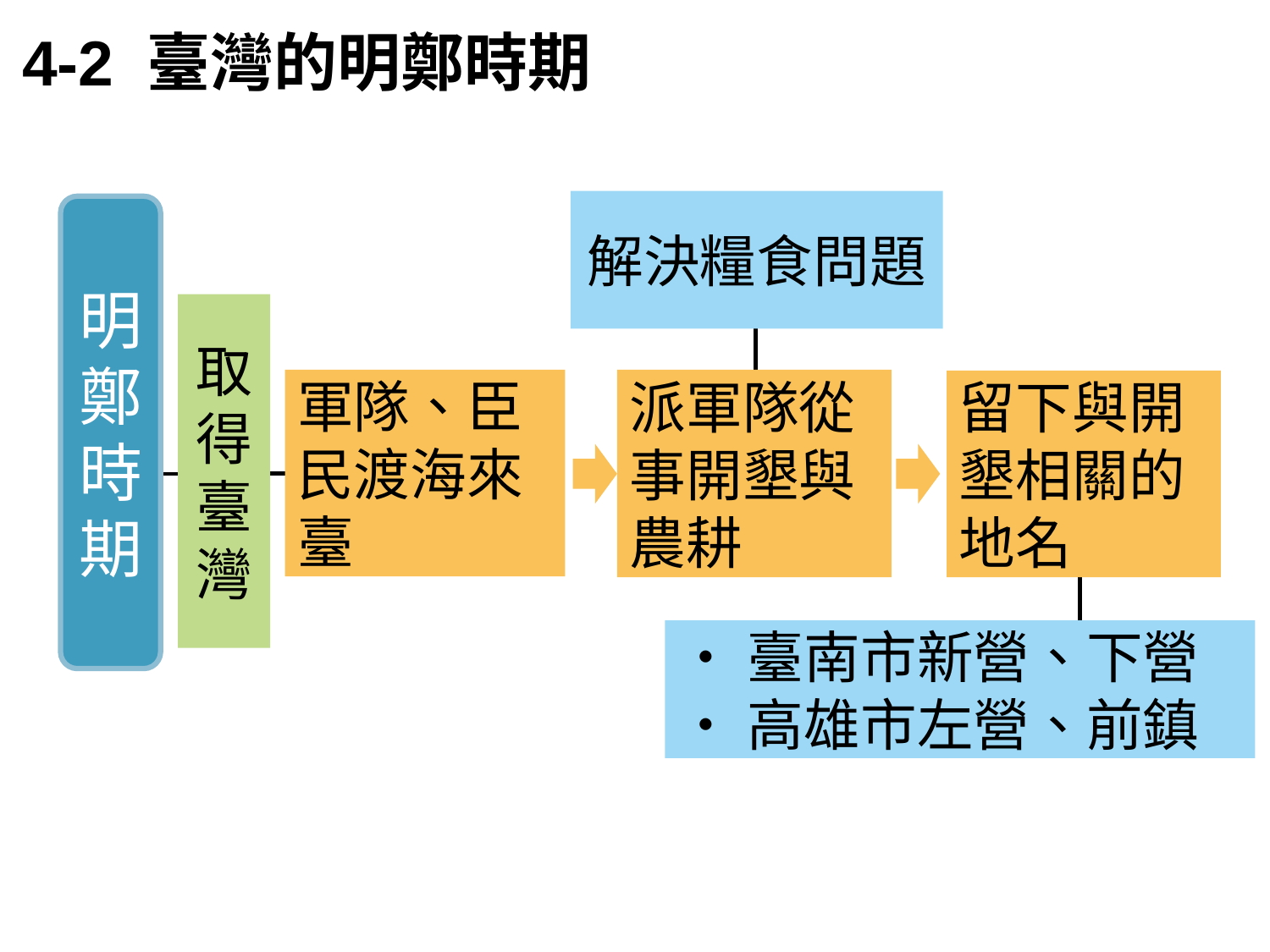

4-2 臺灣的明鄭時期
解決糧食問題
明鄭時期
取得臺灣
派軍隊從事開墾與農耕
軍隊、臣民渡海來臺
留下與開墾相關的地名

‧臺南市新營、下營
‧高雄市左營、前鎮